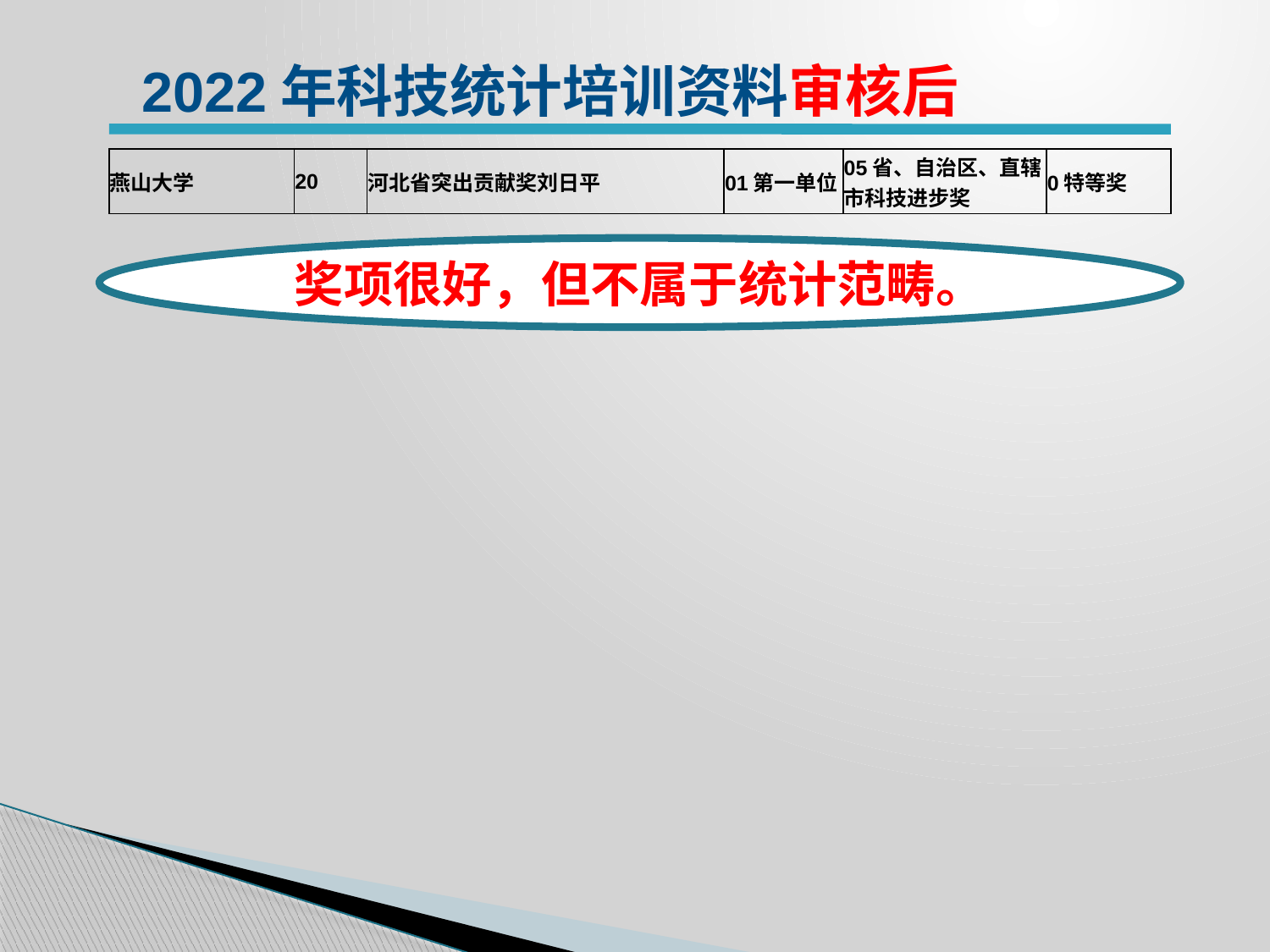

2022年科技统计培训资料审核后
| 燕山大学 | 20 | 河北省突出贡献奖刘日平 | 01第一单位 | 05省、自治区、直辖市科技进步奖 | 0特等奖 |
| --- | --- | --- | --- | --- | --- |
奖项很好，但不属于统计范畴。